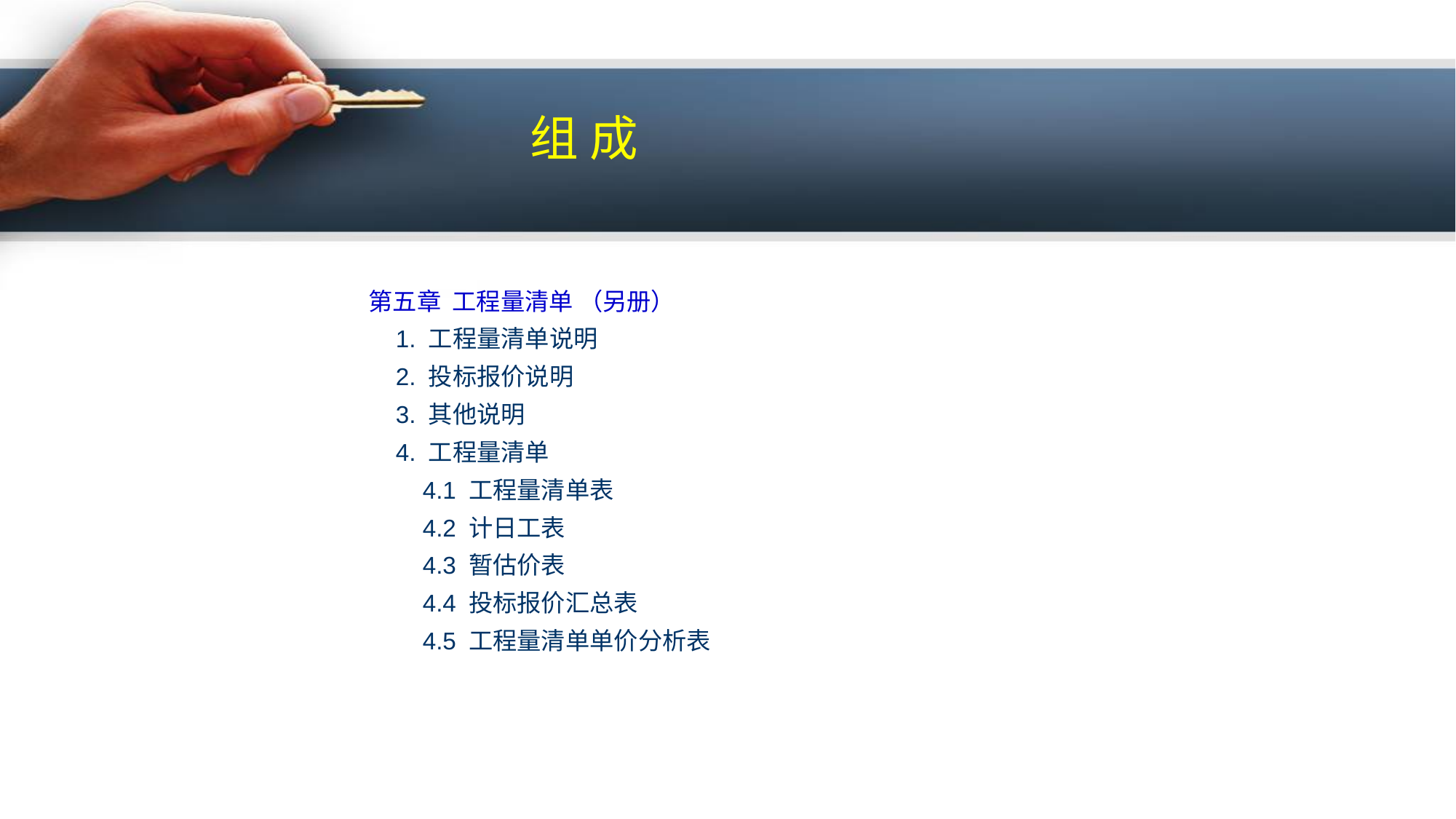

组 成

第五章  工程量清单 （另册）
    1. 工程量清单说明
    2. 投标报价说明
    3. 其他说明
    4. 工程量清单
        4.1 工程量清单表
        4.2 计日工表
        4.3 暂估价表
        4.4 投标报价汇总表
        4.5 工程量清单单价分析表